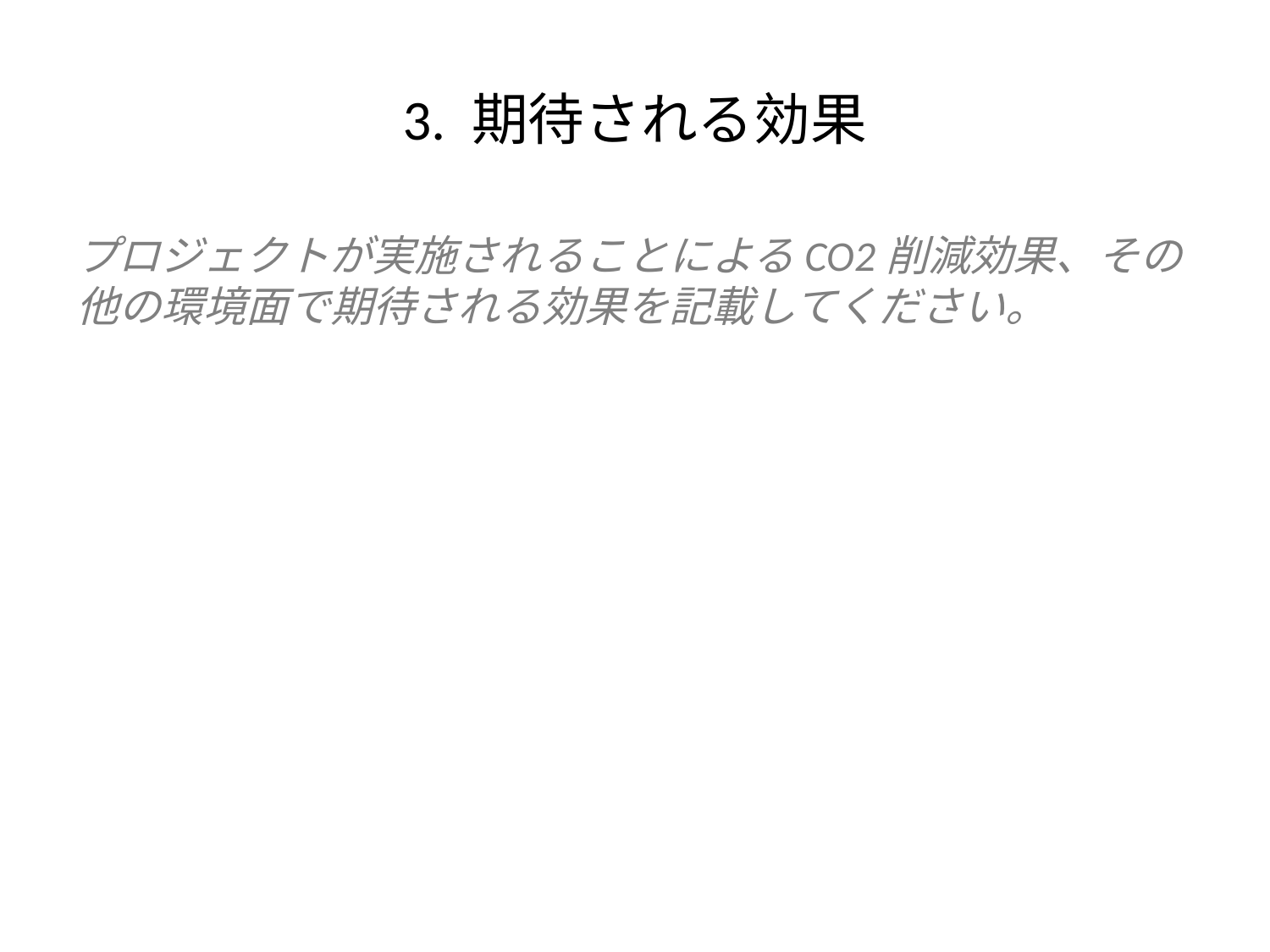

# 3. 期待される効果
プロジェクトが実施されることによるCO2削減効果、その他の環境面で期待される効果を記載してください。